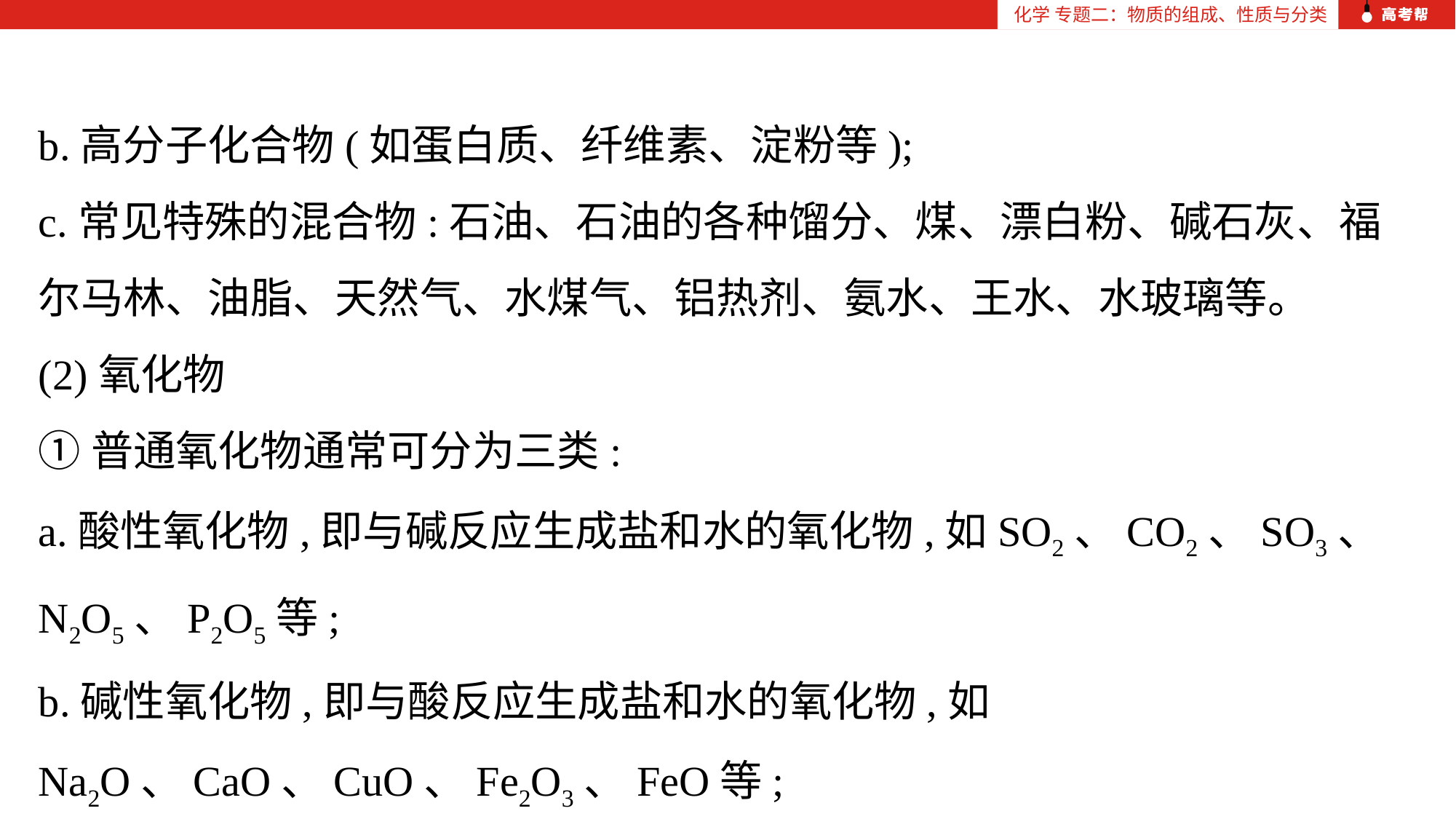

化学 专题二：物质的组成、性质与分类
b.高分子化合物(如蛋白质、纤维素、淀粉等);
c.常见特殊的混合物:石油、石油的各种馏分、煤、漂白粉、碱石灰、福尔马林、油脂、天然气、水煤气、铝热剂、氨水、王水、水玻璃等。
(2)氧化物
①普通氧化物通常可分为三类:
a.酸性氧化物,即与碱反应生成盐和水的氧化物,如SO2、CO2、SO3、N2O5、P2O5等;
b.碱性氧化物,即与酸反应生成盐和水的氧化物,如 Na2O、CaO、CuO、Fe2O3、FeO等;